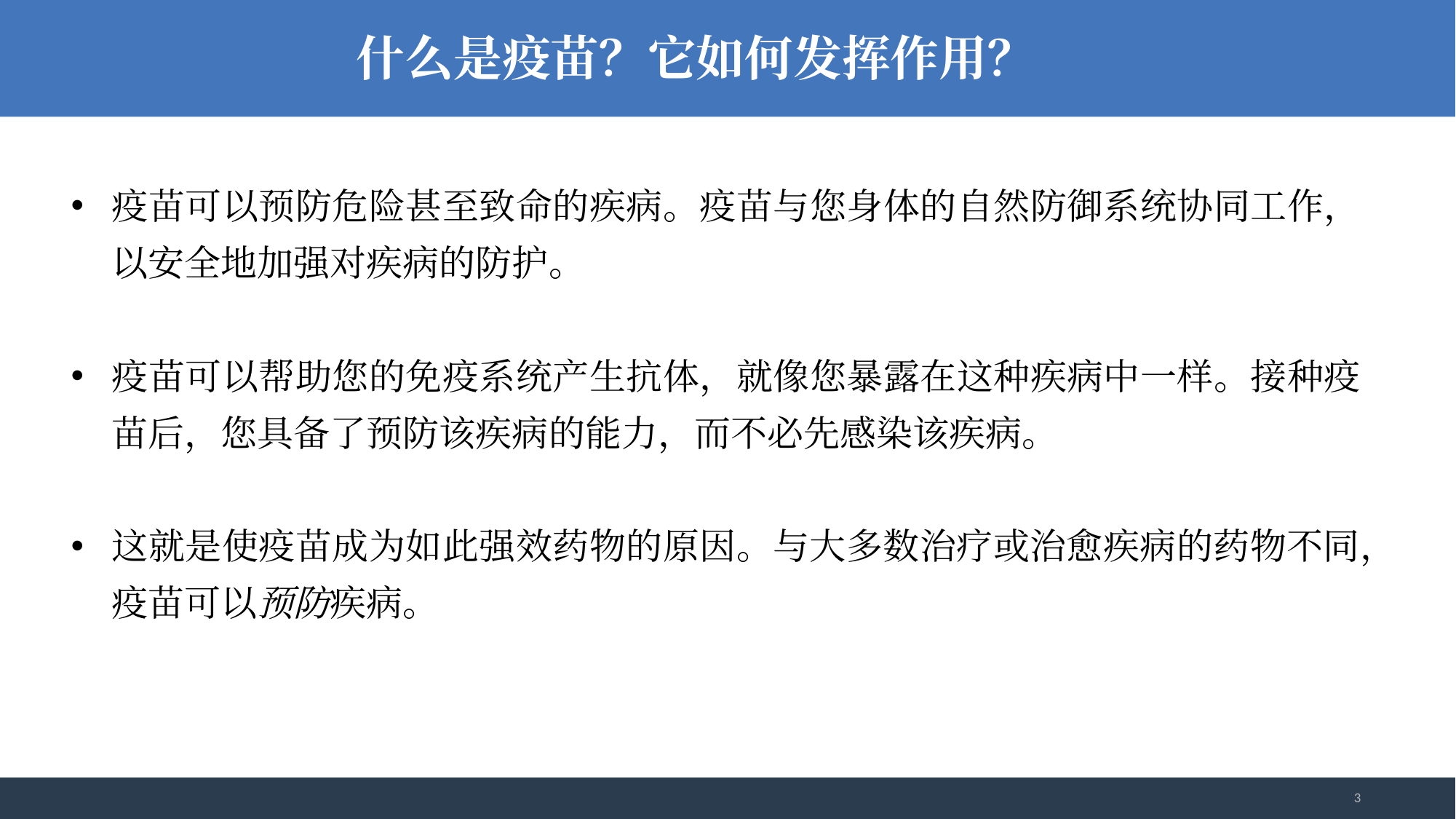

什么是疫苗？它如何发挥作用？
疫苗可以预防危险甚至致命的疾病。疫苗与您身体的自然防御系统协同工作，以安全地加强对疾病的防护。

疫苗可以帮助您的免疫系统产生抗体，就像您暴露在这种疾病中一样。接种疫苗后，您具备了预防该疾病的能力，而不必先感染该疾病。

这就是使疫苗成为如此强效药物的原因。与大多数治疗或治愈疾病的药物不同，疫苗可以预防疾病。

3